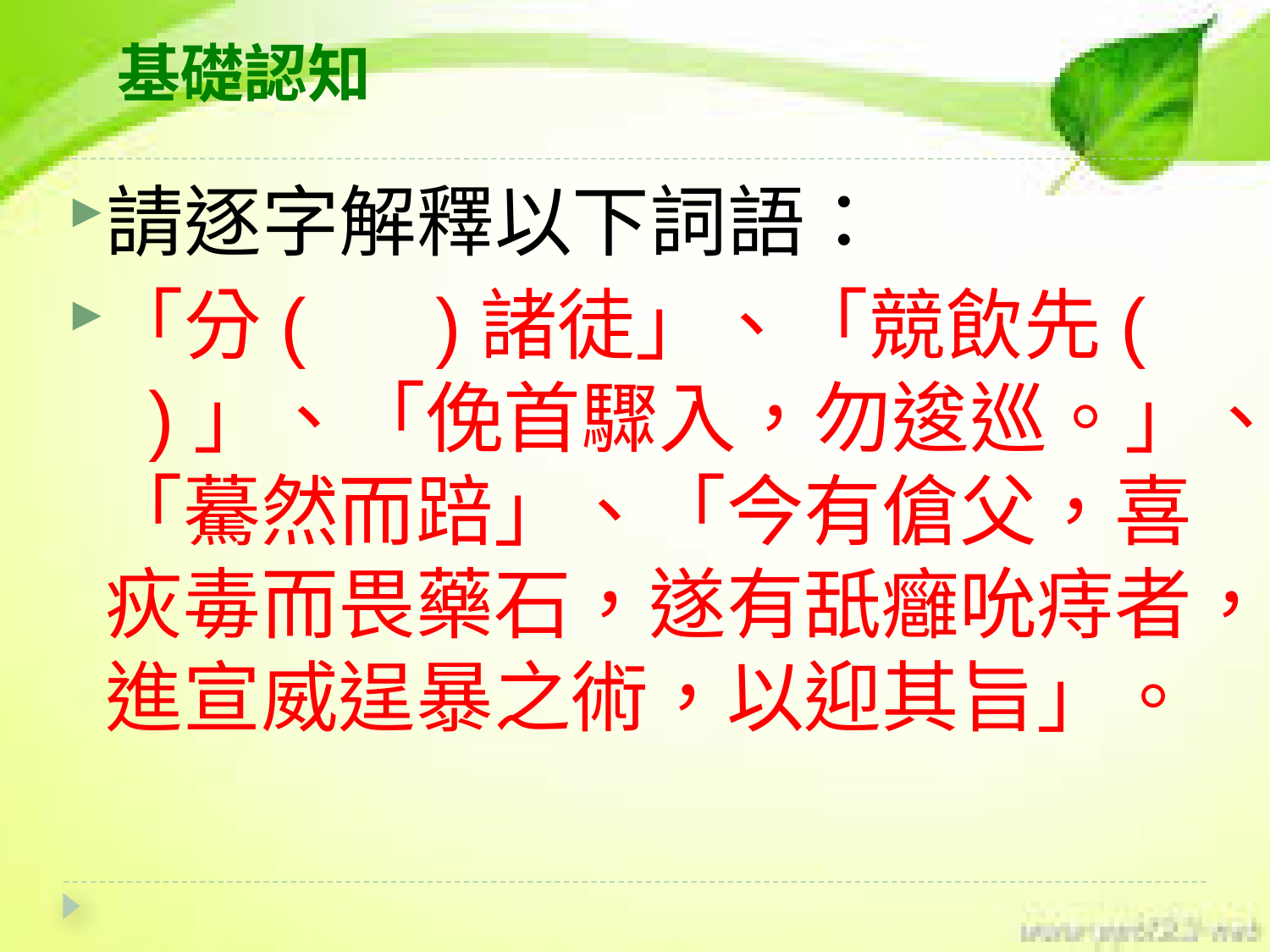

基礎認知

請逐字解釋以下詞語：
「分(      )諸徒」、「競飲先(      )」、「俛首驟入，勿逡巡。」、「驀然而踣」、「今有傖父，喜疢毒而畏藥石，遂有舐癰吮痔者，進宣威逞暴之術，以迎其旨」。